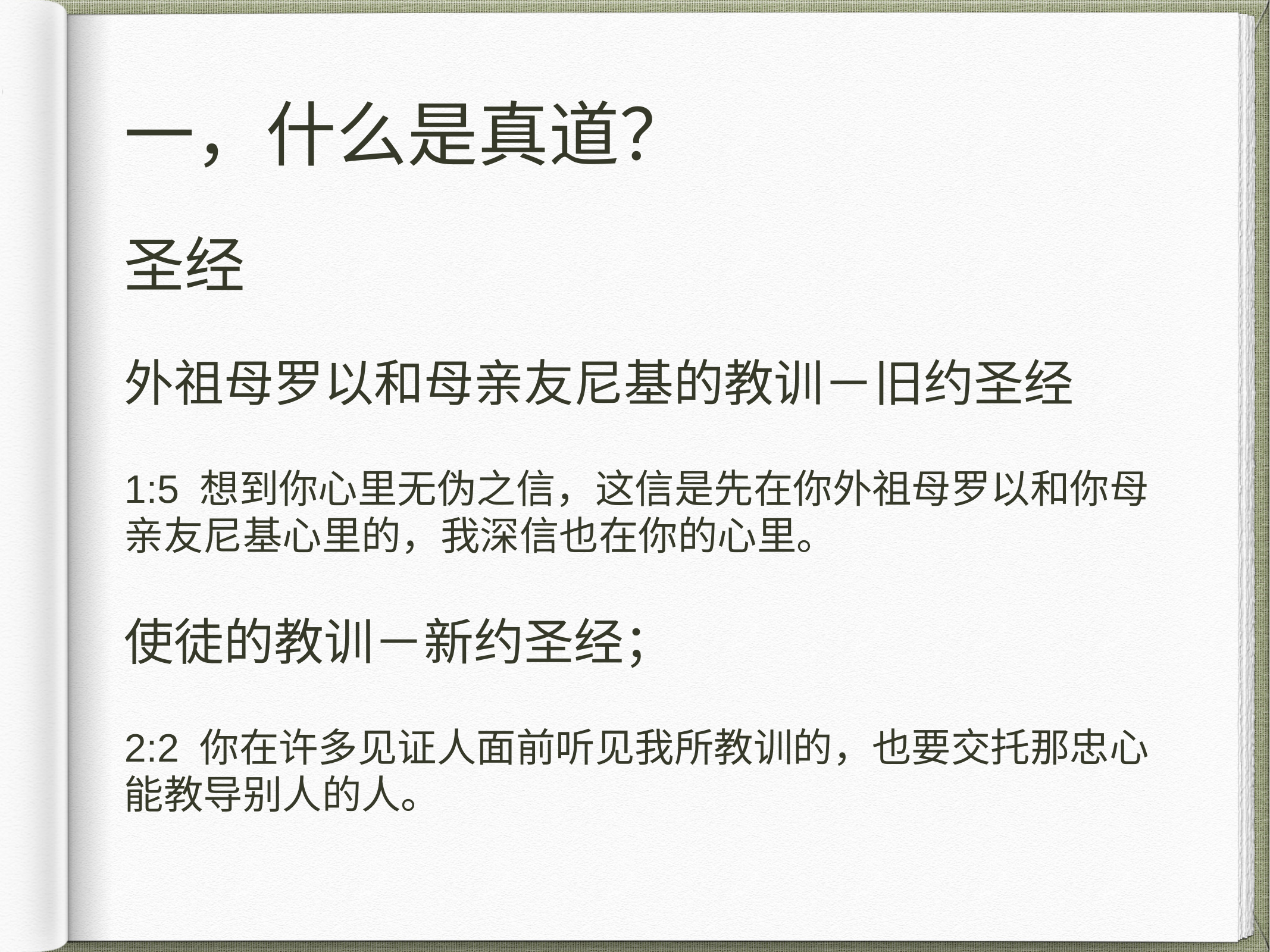

# 一，什么是真道？
圣经
外祖母罗以和母亲友尼基的教训－旧约圣经
1:5 想到你心里无伪之信，这信是先在你外祖母罗以和你母亲友尼基心里的，我深信也在你的心里。
使徒的教训－新约圣经；
2:2 你在许多见证人面前听见我所教训的，也要交托那忠心能教导别人的人。
4